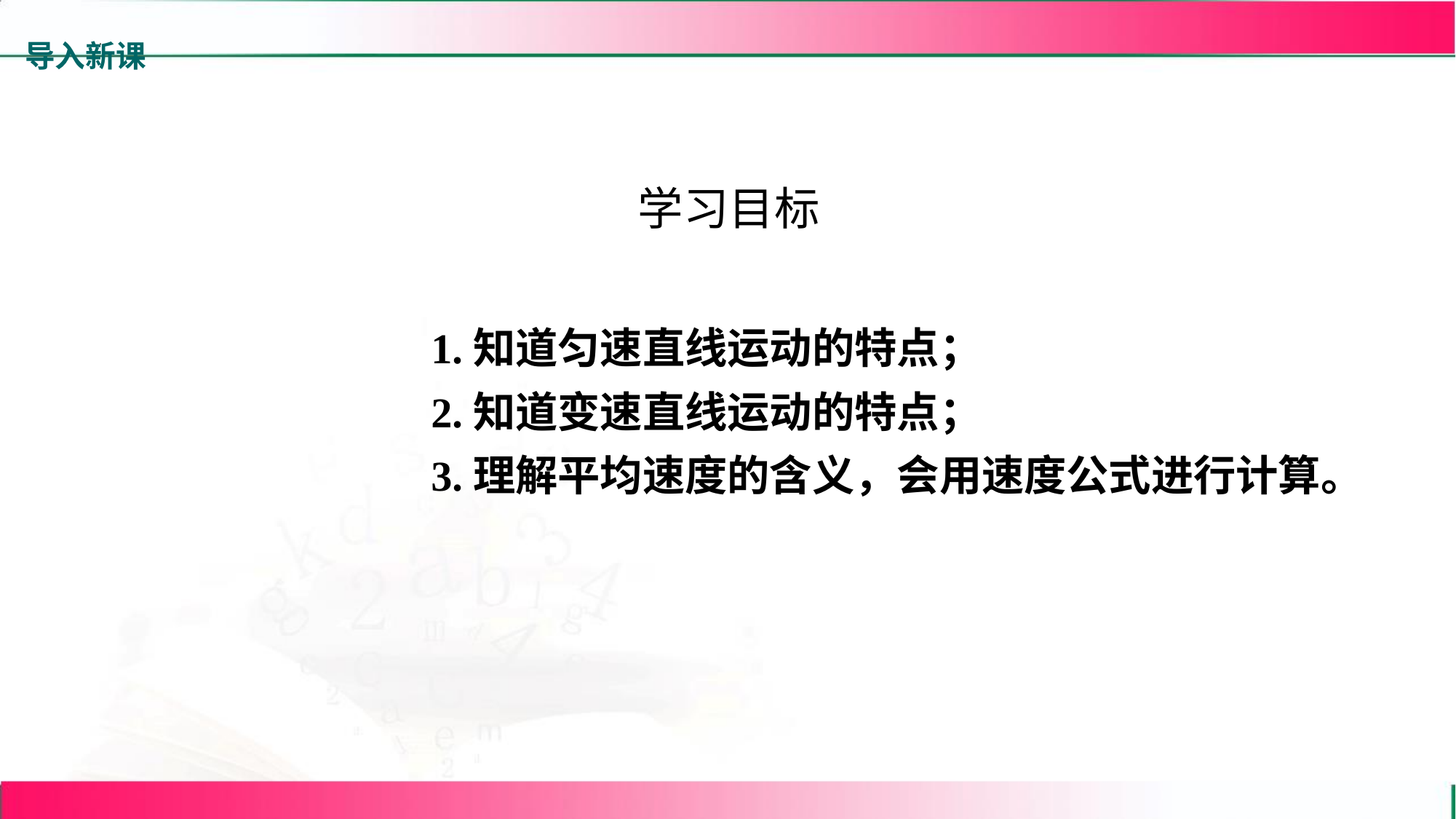

导入新课
学习目标
1.知道匀速直线运动的特点；
2.知道变速直线运动的特点；
3.理解平均速度的含义，会用速度公式进行计算。